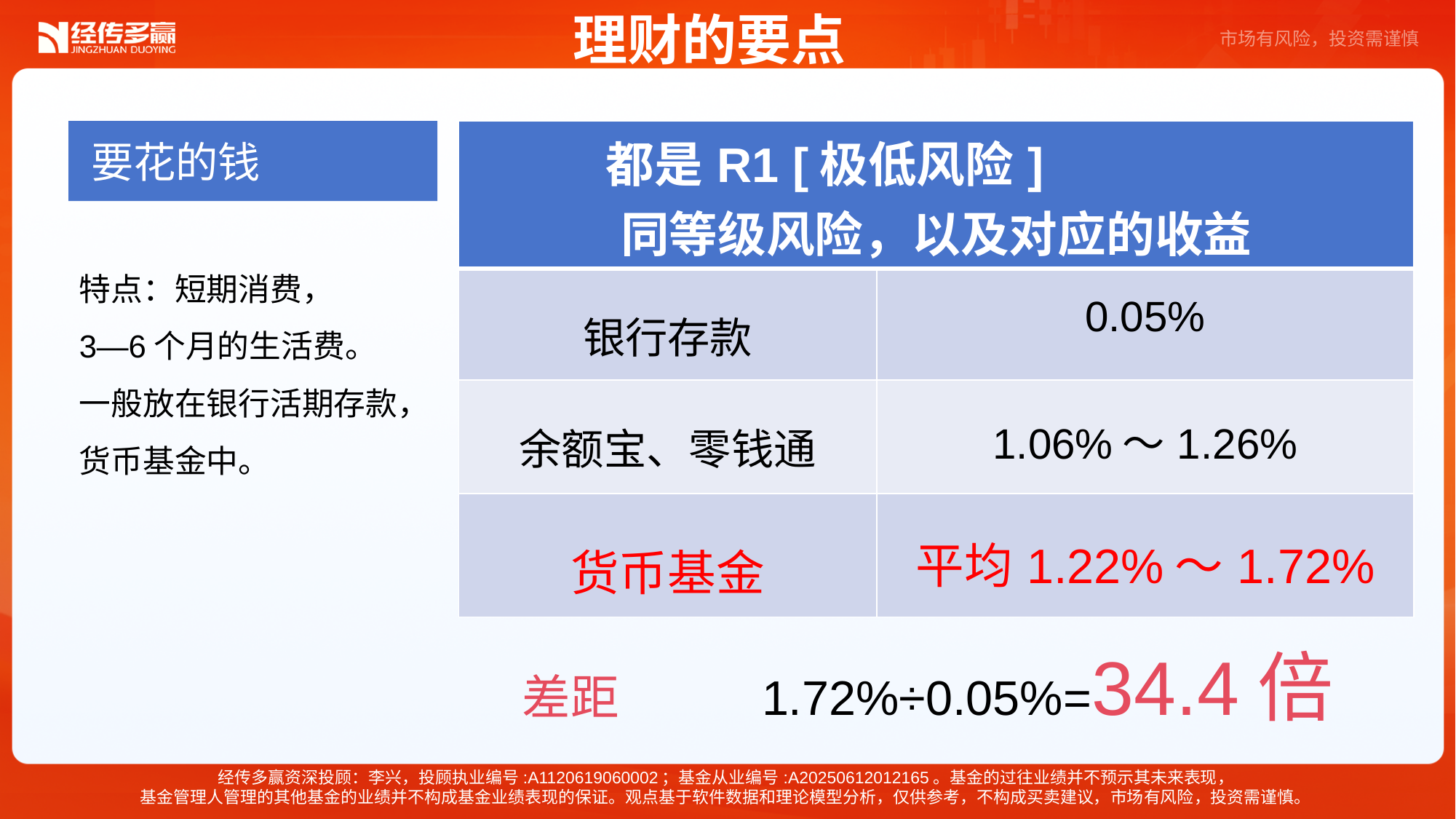

理财的要点
| 都是R1 [极低风险] 同等级风险，以及对应的收益 |  |
| --- | --- |
| 银行存款 | 0.05% |
| 余额宝、零钱通 | 1.06%～1.26% |
| 货币基金 | 平均1.22%～1.72% |

要花的钱
特点：短期消费，
3—6个月的生活费。
一般放在银行活期存款，
货币基金中。
差距            1.72%÷0.05%=34.4倍
经传多赢资深投顾：李兴，投顾执业编号:A1120619060002；基金从业编号:A20250612012165。基金的过往业绩并不预示其未来表现，
基金管理人管理的其他基金的业绩并不构成基金业绩表现的保证。观点基于软件数据和理论模型分析，仅供参考，不构成买卖建议，市场有风险，投资需谨慎。